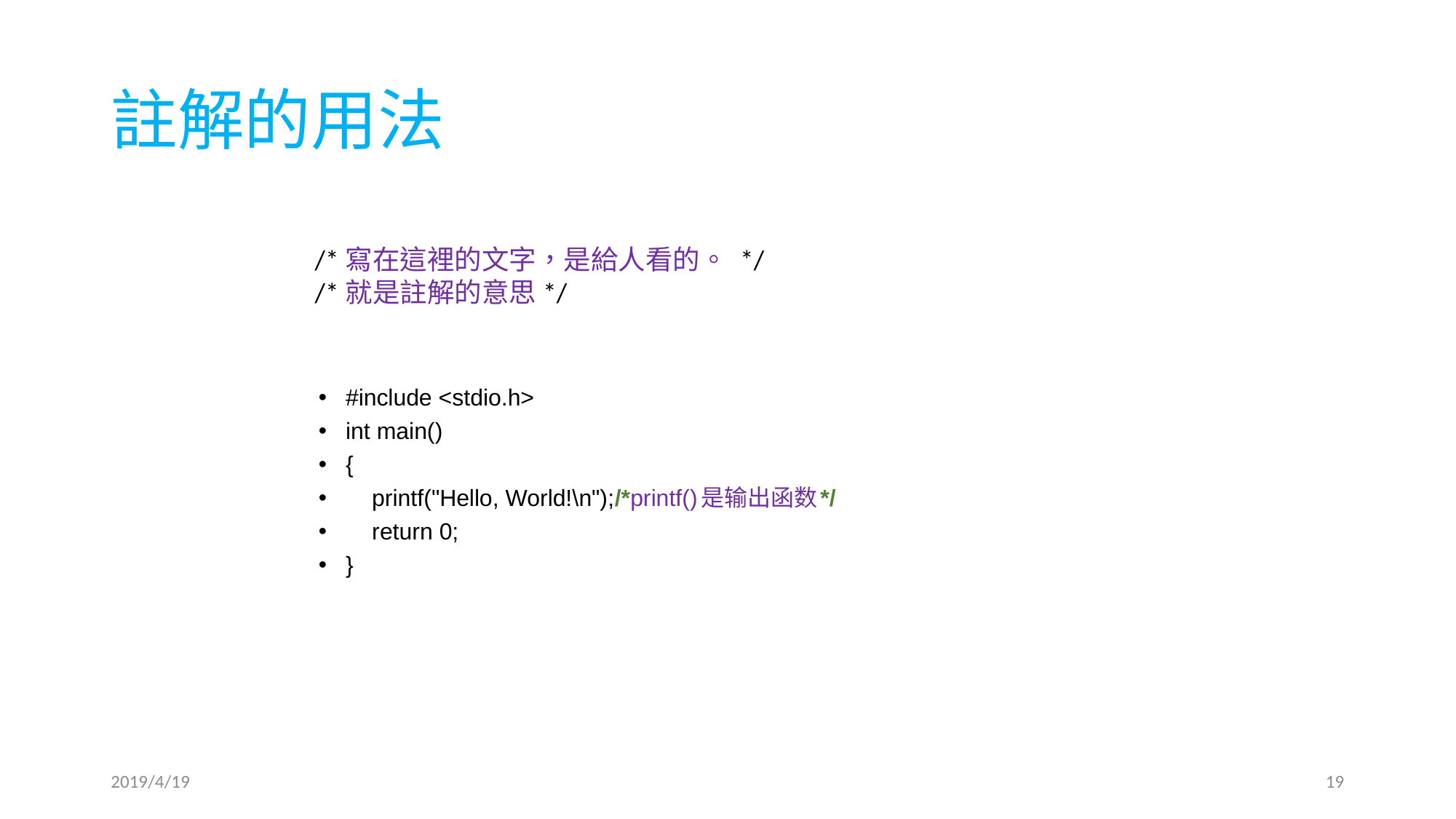

# 註解的用法

/*寫在這裡的文字，是給人看的。 */
/*就是註解的意思*/
#include <stdio.h>
int main()
{
    printf("Hello, World!\n");/*printf()是输出函数*/
    return 0;
}
2019/4/19
19